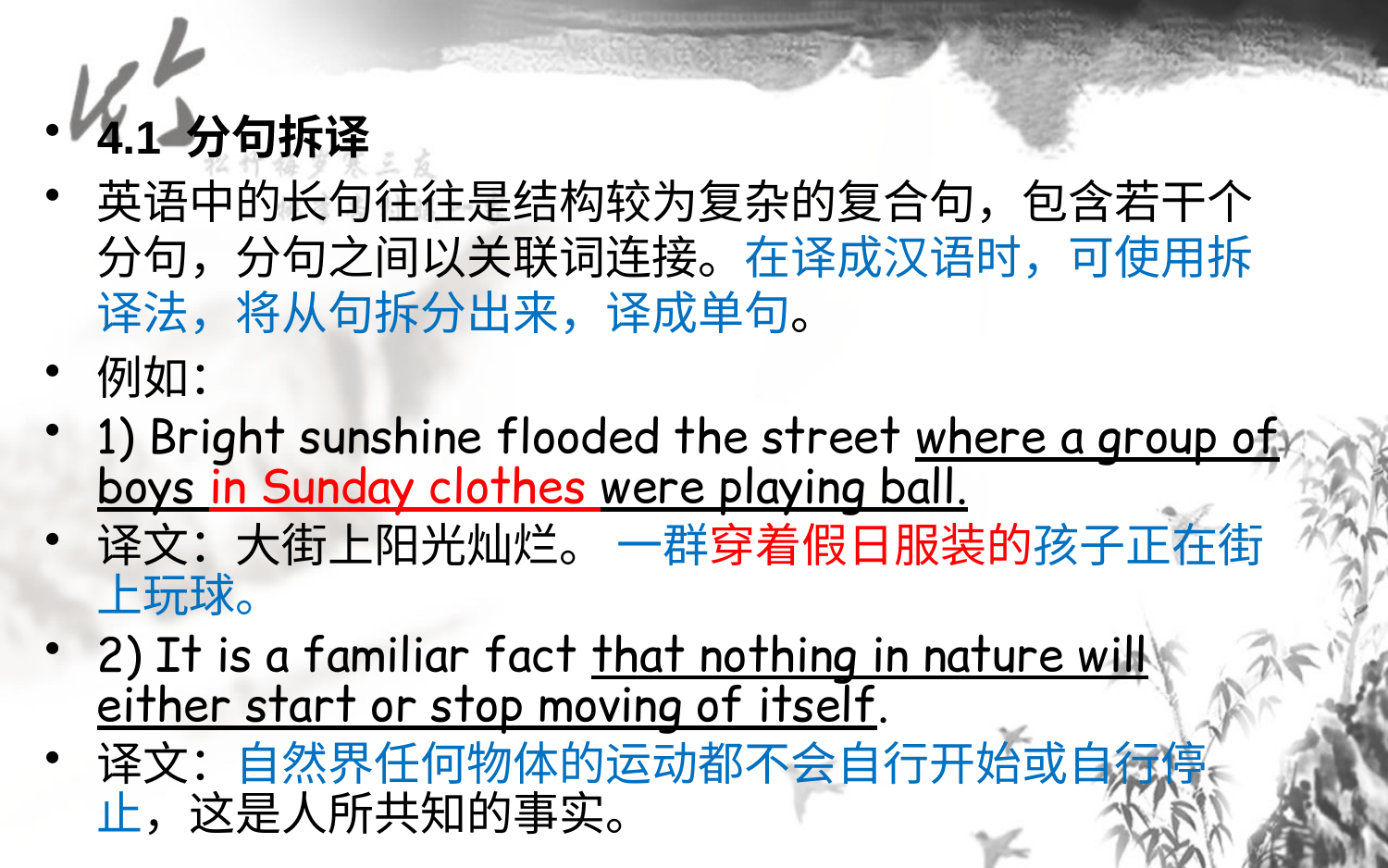

4.1 分句拆译
英语中的长句往往是结构较为复杂的复合句，包含若干个分句，分句之间以关联词连接。在译成汉语时，可使用拆译法，将从句拆分出来，译成单句。
例如：
1) Bright sunshine flooded the street where a group of boys in Sunday clothes were playing ball.
译文：大街上阳光灿烂。 一群穿着假日服装的孩子正在街上玩球。
2) It is a familiar fact that nothing in nature will either start or stop moving of itself.
译文：自然界任何物体的运动都不会自行开始或自行停止，这是人所共知的事实。